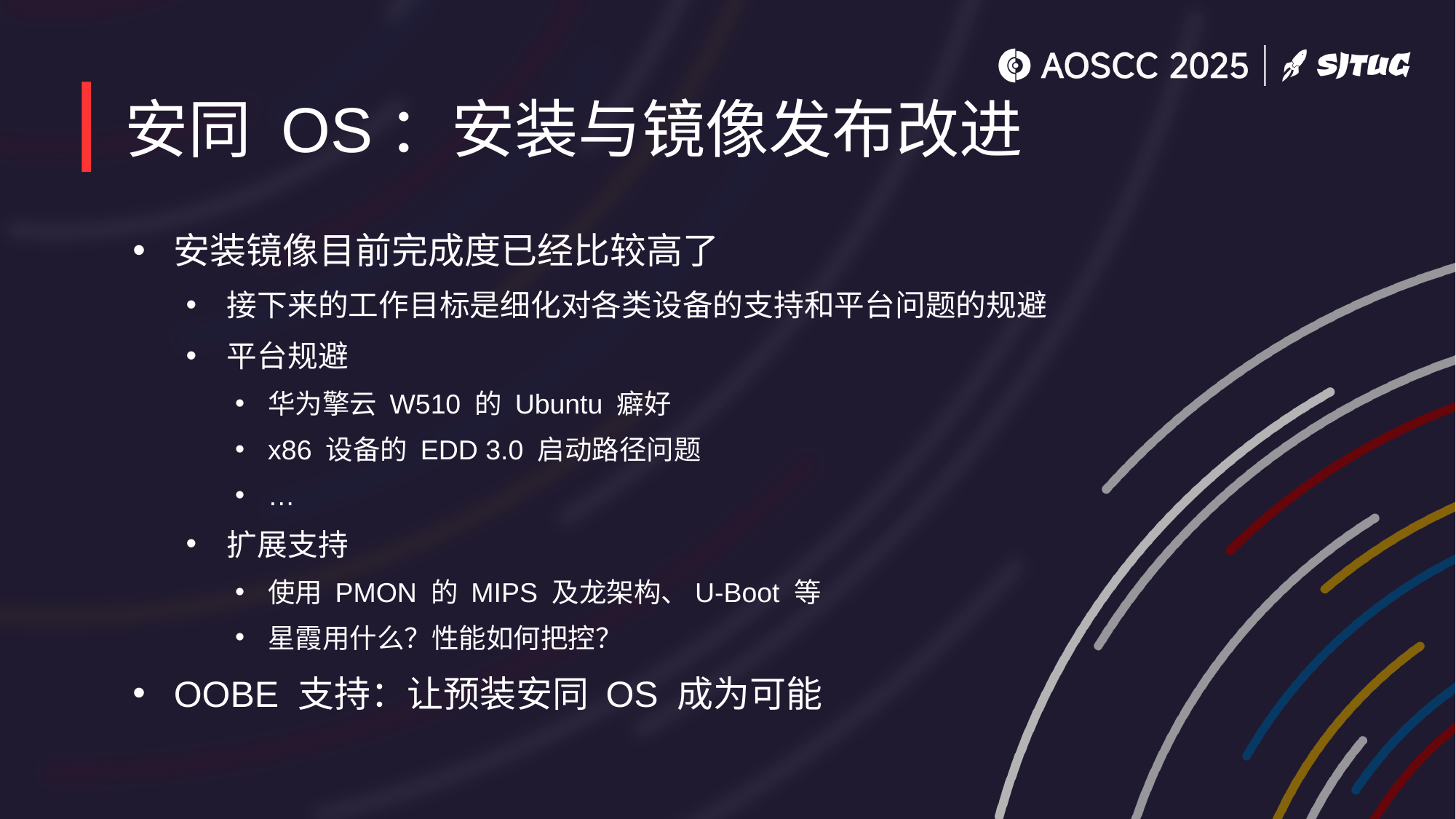

# 安同 OS：安装与镜像发布改进
安装镜像目前完成度已经比较高了
接下来的工作目标是细化对各类设备的支持和平台问题的规避
平台规避
华为擎云 W510 的 Ubuntu 癖好
x86 设备的 EDD 3.0 启动路径问题
…
扩展支持
使用 PMON 的 MIPS 及龙架构、U-Boot 等
星霞用什么？性能如何把控？
OOBE 支持：让预装安同 OS 成为可能